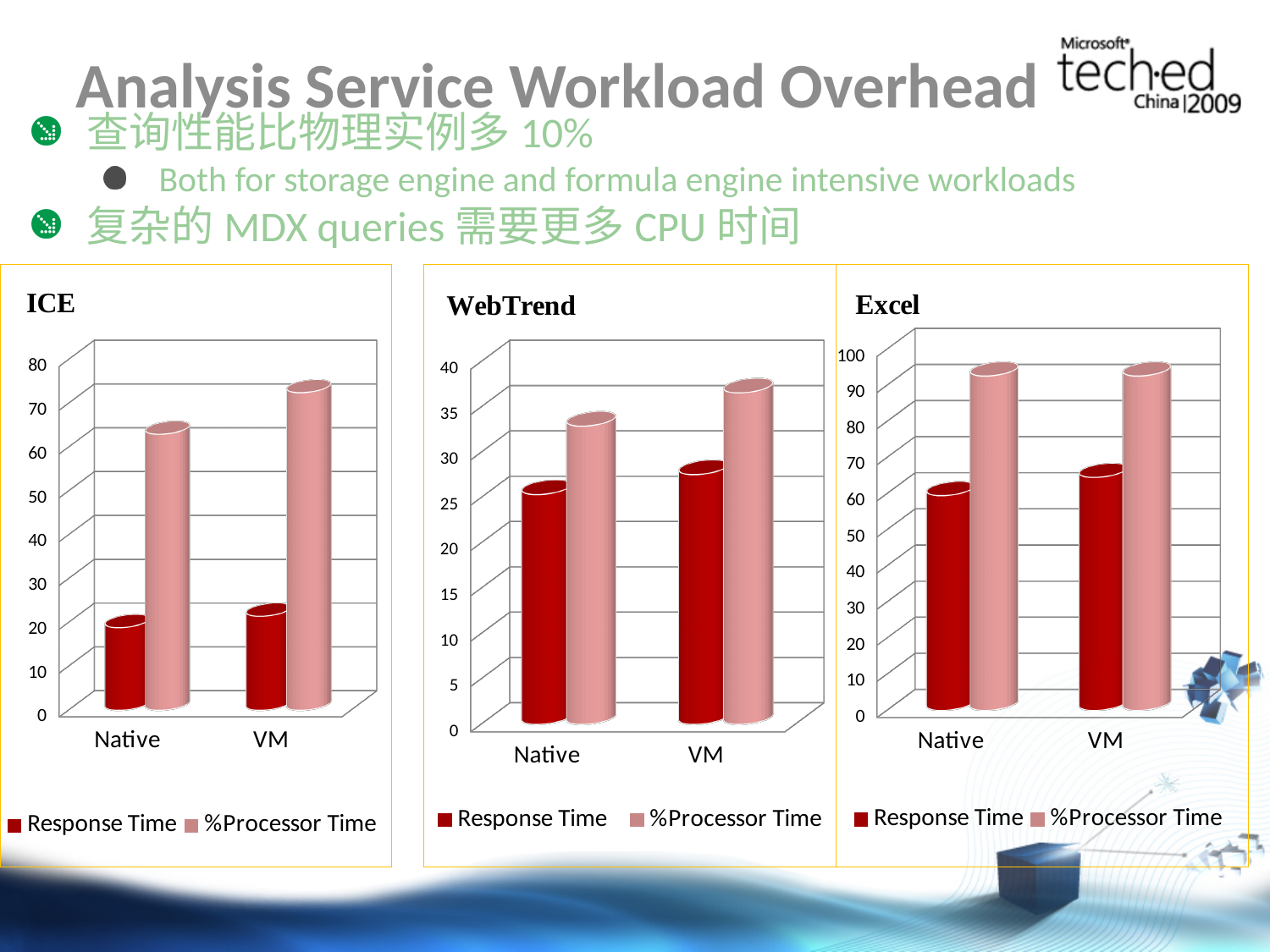

# Analysis Service Workload Overhead
查询性能比物理实例多10%
Both for storage engine and formula engine intensive workloads
复杂的MDX queries需要更多CPU时间

[unsupported chart]

[unsupported chart]

[unsupported chart]